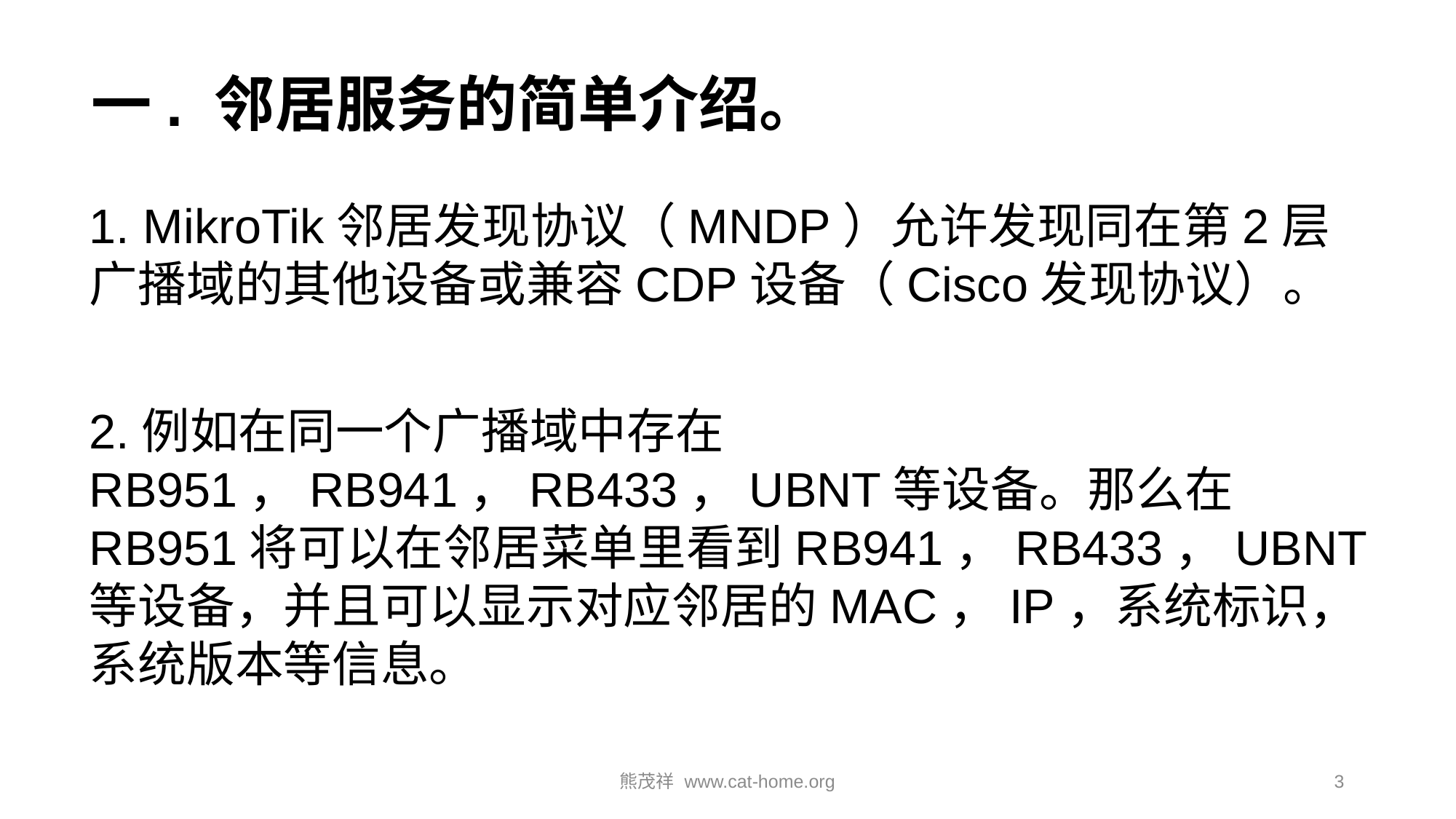

# 一. 邻居服务的简单介绍。
1. MikroTik邻居发现协议（MNDP）允许发现同在第2层广播域的其他设备或兼容CDP设备（Cisco发现协议）。

2.例如在同一个广播域中存在RB951，RB941，RB433，UBNT等设备。那么在RB951将可以在邻居菜单里看到RB941，RB433，UBNT等设备，并且可以显示对应邻居的MAC，IP，系统标识，系统版本等信息。

熊茂祥 www.cat-home.org
3